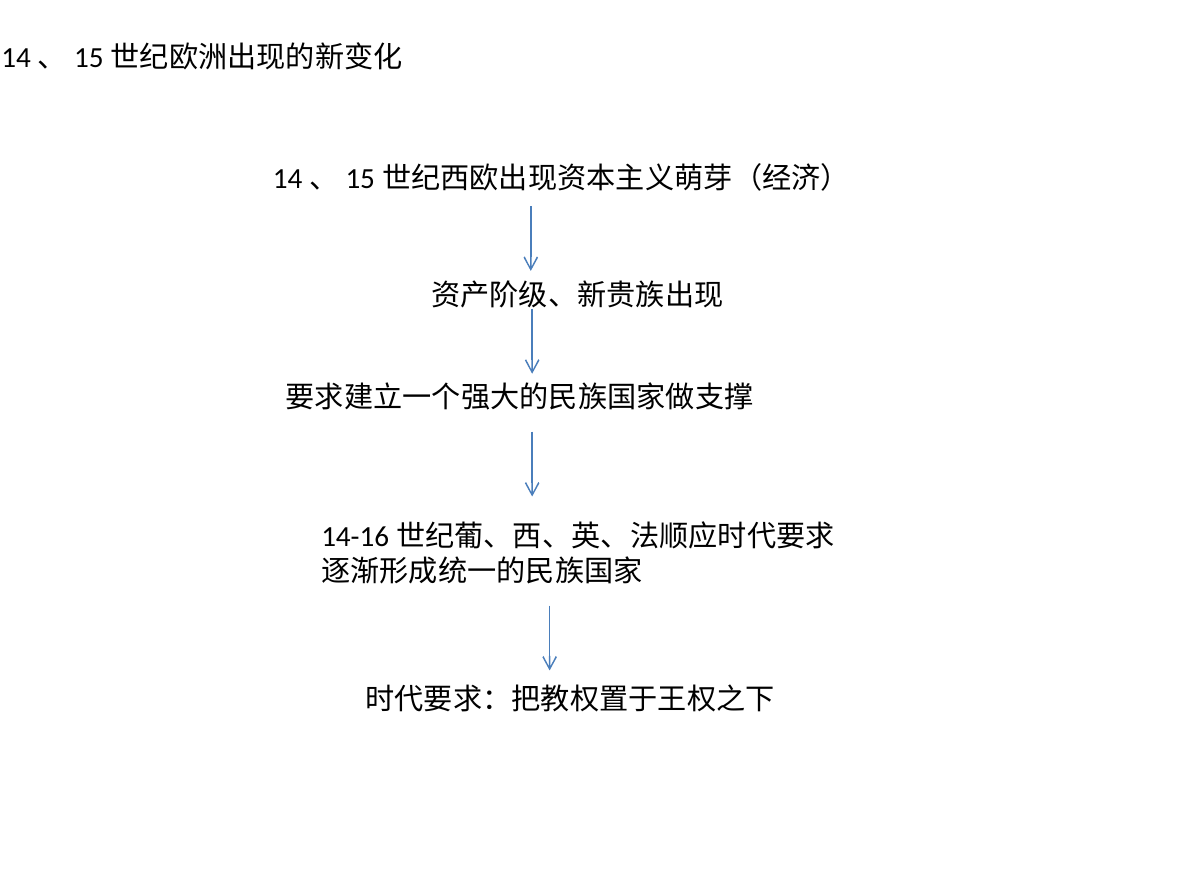

14、15世纪欧洲出现的新变化
14、15世纪西欧出现资本主义萌芽（经济）
资产阶级、新贵族出现
要求建立一个强大的民族国家做支撑
14-16世纪葡、西、英、法顺应时代要求
逐渐形成统一的民族国家
时代要求：把教权置于王权之下